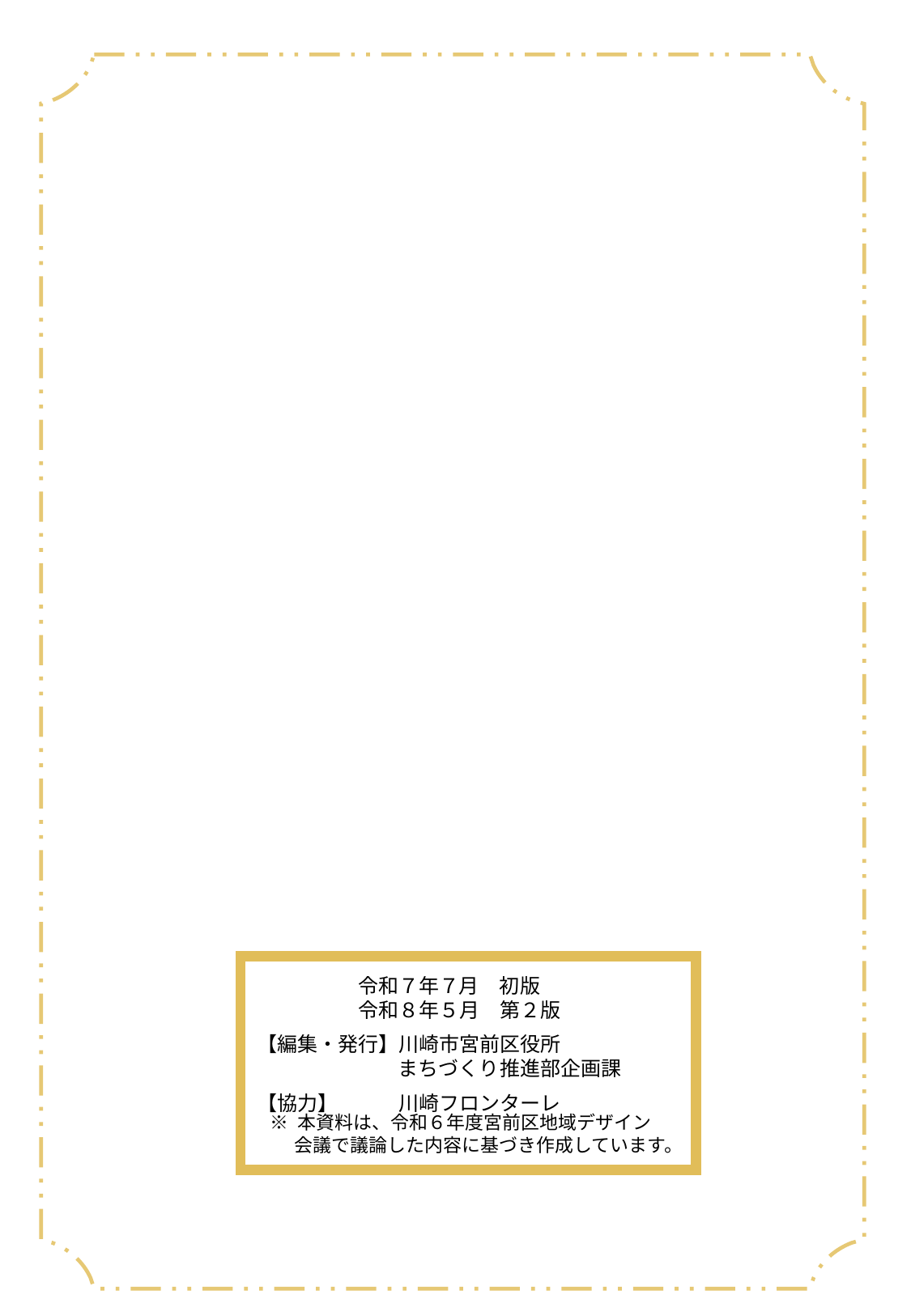

令和７年７月　初版
　　　　　令和８年５月　第２版
【編集・発行】川崎市宮前区役所
　　　　　　　まちづくり推進部企画課
【協力】　　　川崎フロンターレ
※ 本資料は、令和６年度宮前区地域デザイン会議で議論した内容に基づき作成しています。